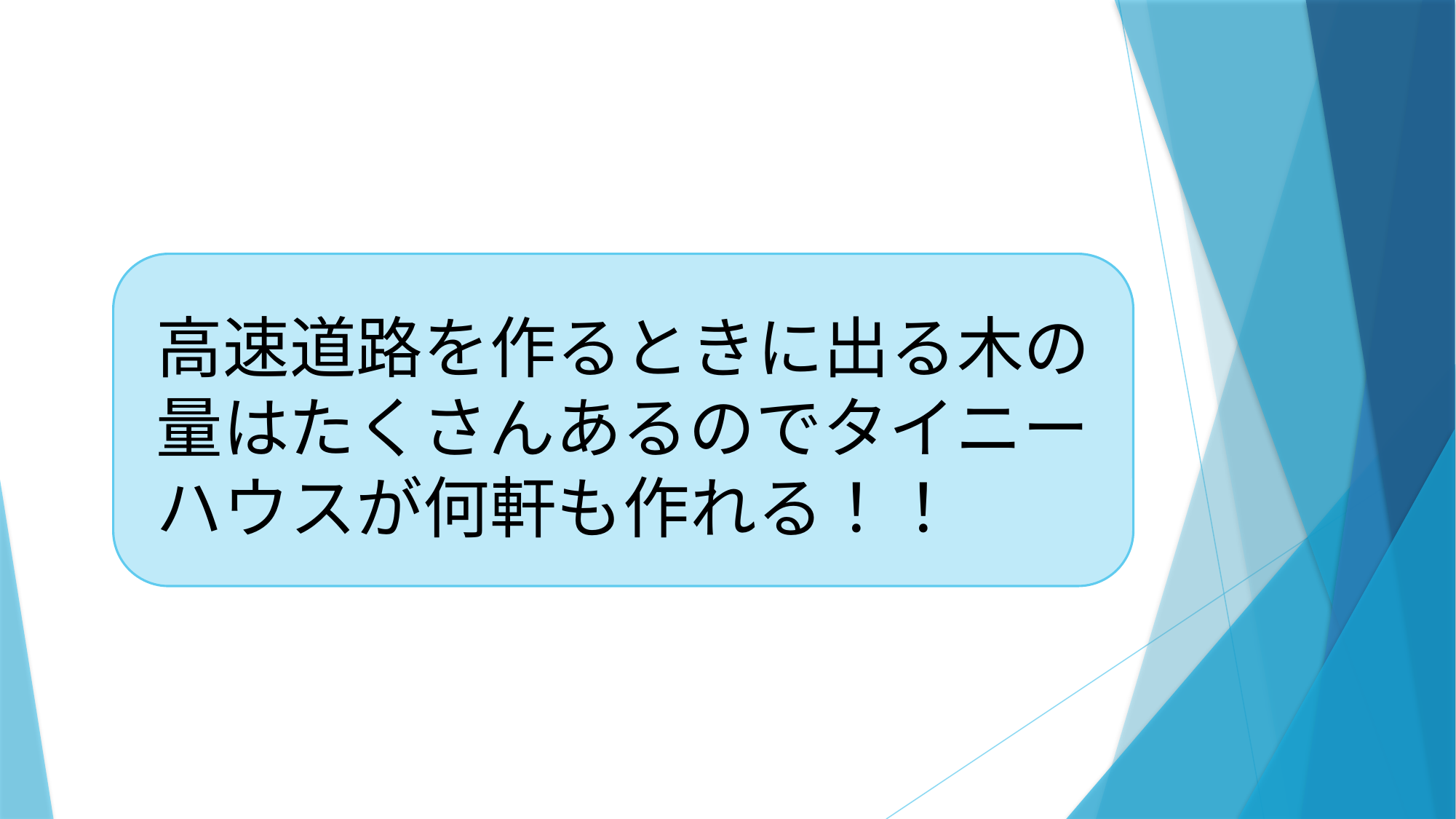

高速道路を作るときに出る木の量はたくさんあるのでタイニーハウスが何軒も作れる！！